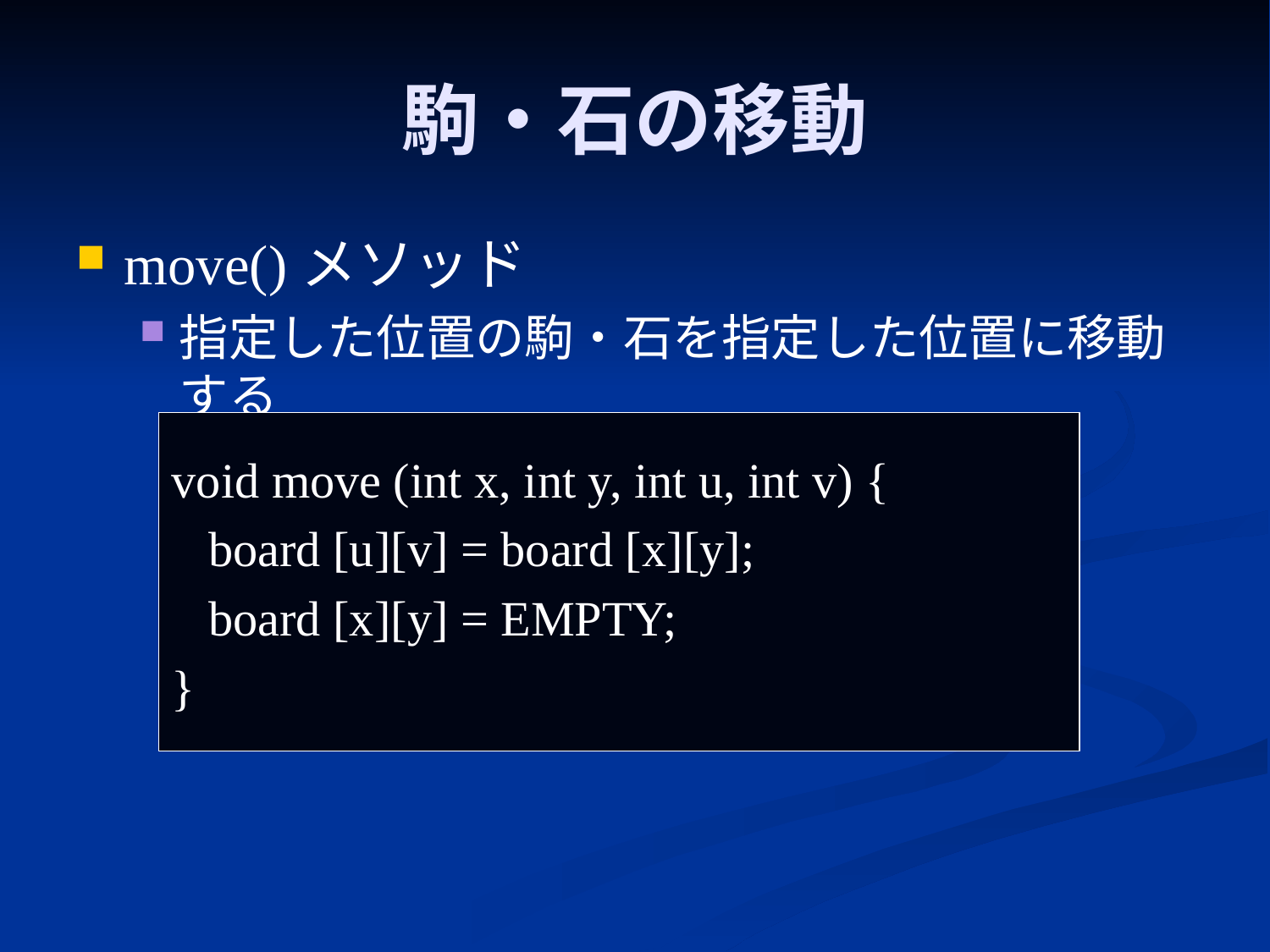

# 駒・石の移動
move()メソッド
指定した位置の駒・石を指定した位置に移動する
void move (int x, int y, int u, int v) {
   board [u][v] = board [x][y];
   board [x][y] = EMPTY;
}